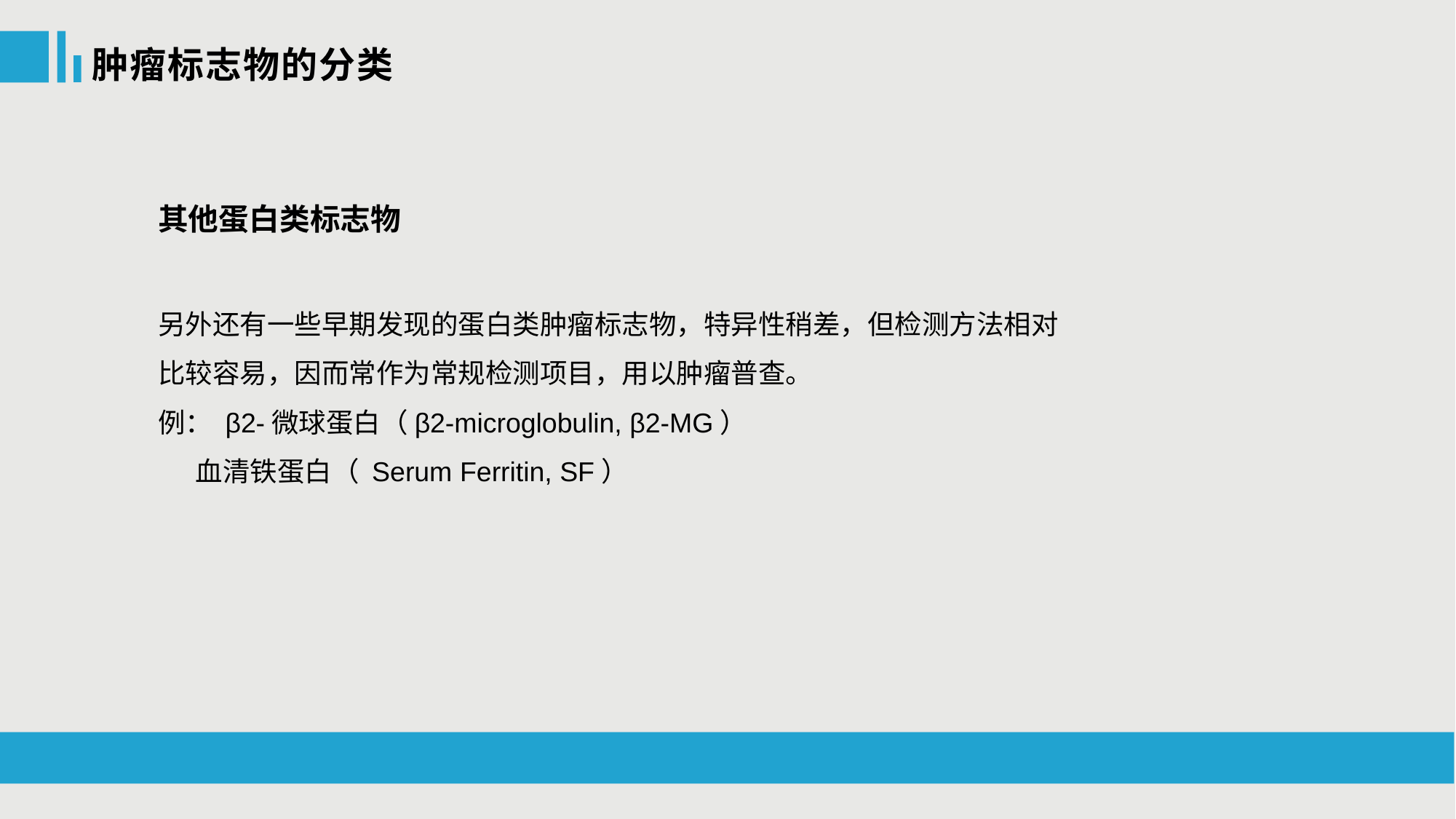

肿瘤标志物的分类

其他蛋白类标志物

另外还有一些早期发现的蛋白类肿瘤标志物，特异性稍差，但检测方法相对比较容易，因而常作为常规检测项目，用以肿瘤普查。
例： β2-微球蛋白（β2-microglobulin, β2-MG）
     血清铁蛋白（ Serum Ferritin, SF）